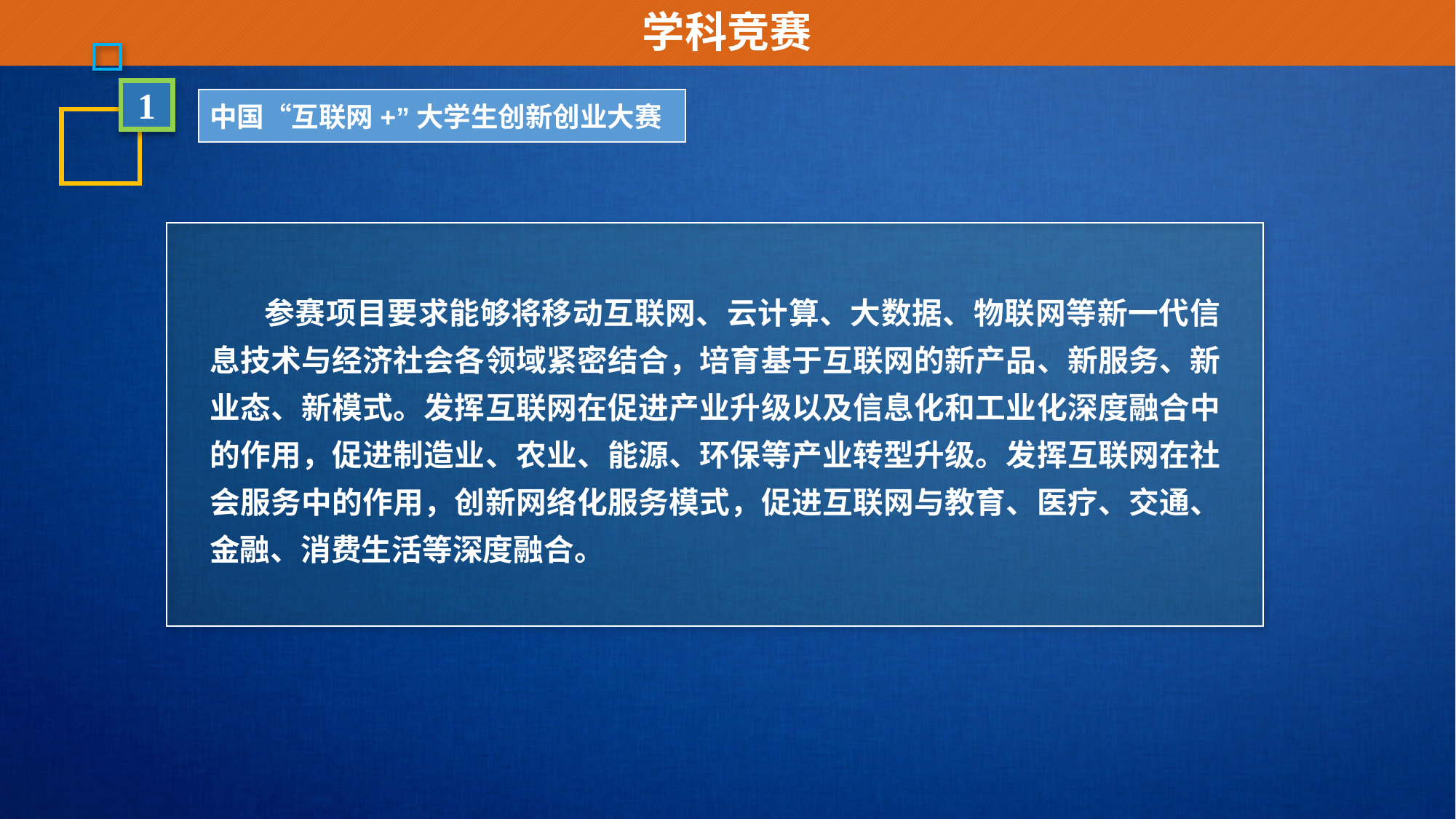

学科竞赛

1

中国“互联网+”大学生创新创业大赛

参赛项目要求能够将移动互联网、云计算、大数据、物联网等新一代信息技术与经济社会各领域紧密结合，培育基于互联网的新产品、新服务、新业态、新模式。发挥互联网在促进产业升级以及信息化和工业化深度融合中的作用，促进制造业、农业、能源、环保等产业转型升级。发挥互联网在社会服务中的作用，创新网络化服务模式，促进互联网与教育、医疗、交通、金融、消费生活等深度融合。